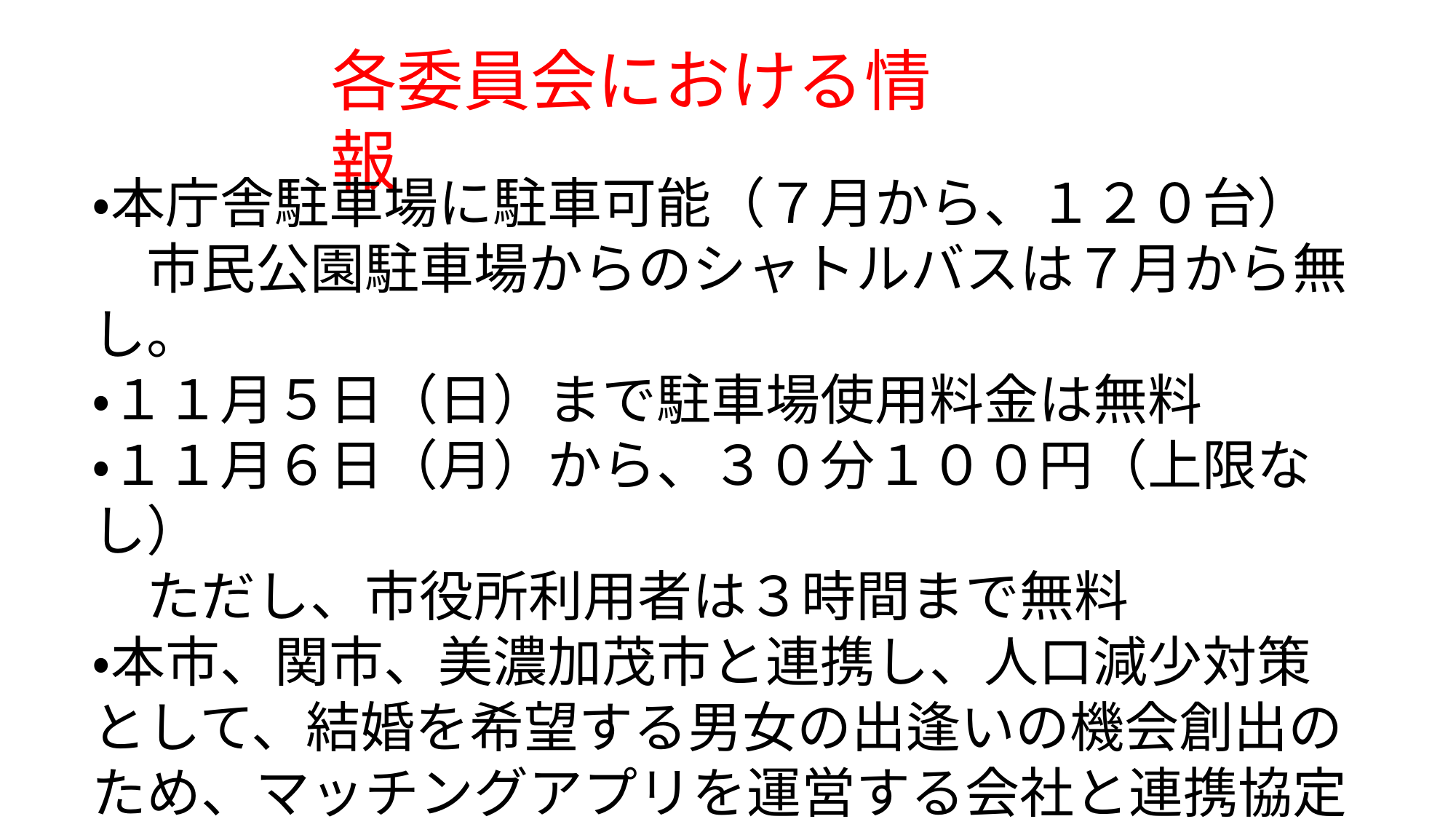

各委員会における情報
・本庁舎駐車場に駐車可能（７月から、１２０台）
　市民公園駐車場からのシャトルバスは７月から無し。
・１１月５日（日）まで駐車場使用料金は無料
・１１月６日（月）から、３０分１００円（上限なし）
　ただし、市役所利用者は３時間まで無料
・本市、関市、美濃加茂市と連携し、人口減少対策として、結婚を希望する男女の出逢いの機会創出のため、マッチングアプリを運営する会社と連携協定を結ぶ。